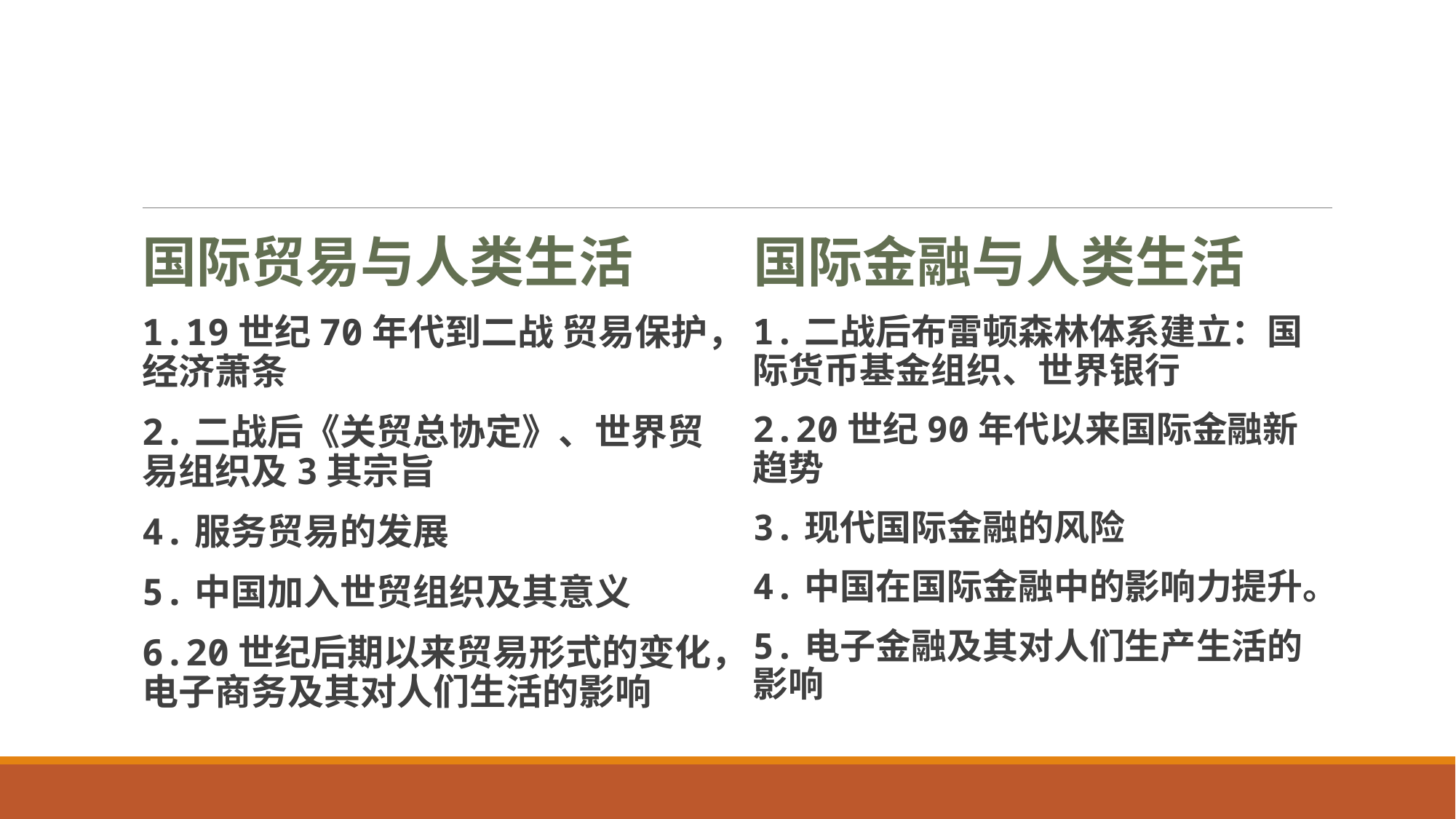

#
国际贸易与人类生活
国际金融与人类生活
1.19世纪70年代到二战 贸易保护，经济萧条
2.二战后《关贸总协定》、世界贸易组织及3其宗旨
4.服务贸易的发展
5.中国加入世贸组织及其意义
6.20世纪后期以来贸易形式的变化，电子商务及其对人们生活的影响

1.二战后布雷顿森林体系建立：国际货币基金组织、世界银行
2.20世纪90年代以来国际金融新趋势
3.现代国际金融的风险
4.中国在国际金融中的影响力提升。
5.电子金融及其对人们生产生活的影响